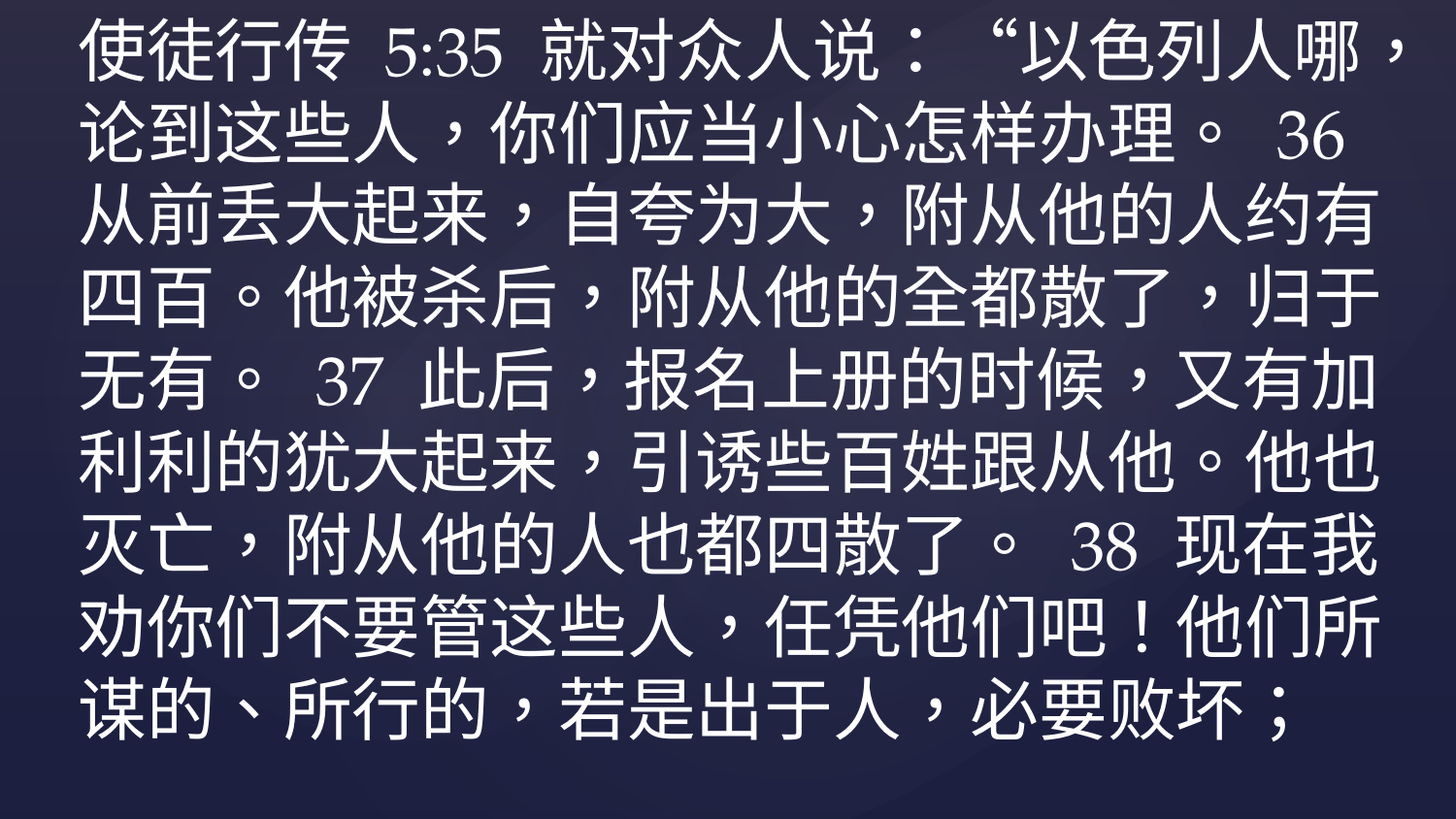

使徒行传 5:35 就对众人说：“以色列人哪，论到这些人，你们应当小心怎样办理。 36 从前丢大起来，自夸为大，附从他的人约有四百。他被杀后，附从他的全都散了，归于无有。 37 此后，报名上册的时候，又有加利利的犹大起来，引诱些百姓跟从他。他也灭亡，附从他的人也都四散了。 38 现在我劝你们不要管这些人，任凭他们吧！他们所谋的、所行的，若是出于人，必要败坏；